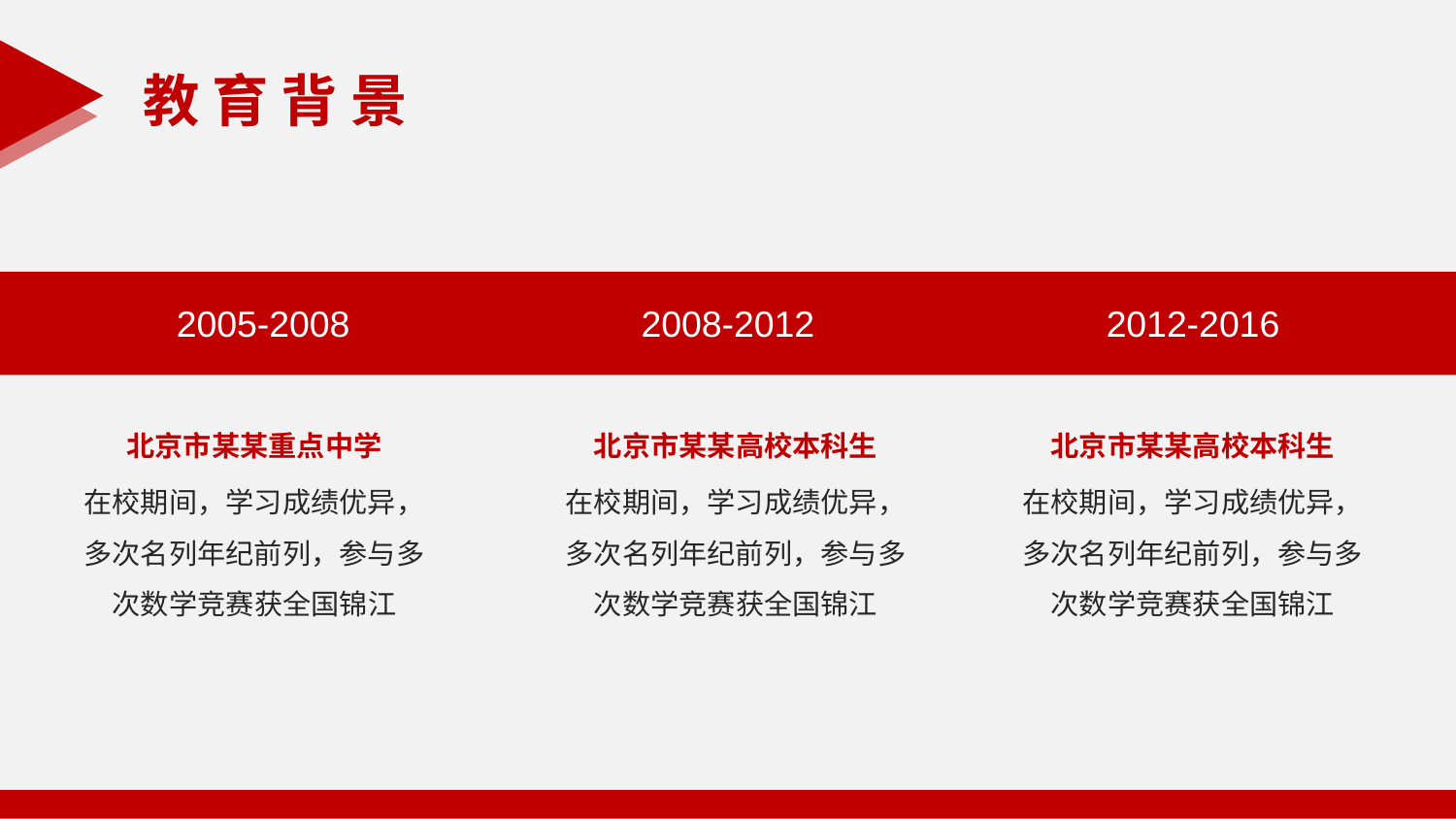

教 育 背 景

2005-2008
2008-2012
2012-2016
北京市某某重点中学
在校期间，学习成绩优异，多次名列年纪前列，参与多次数学竞赛获全国锦江
北京市某某高校本科生
在校期间，学习成绩优异，多次名列年纪前列，参与多次数学竞赛获全国锦江
北京市某某高校本科生
在校期间，学习成绩优异，多次名列年纪前列，参与多次数学竞赛获全国锦江